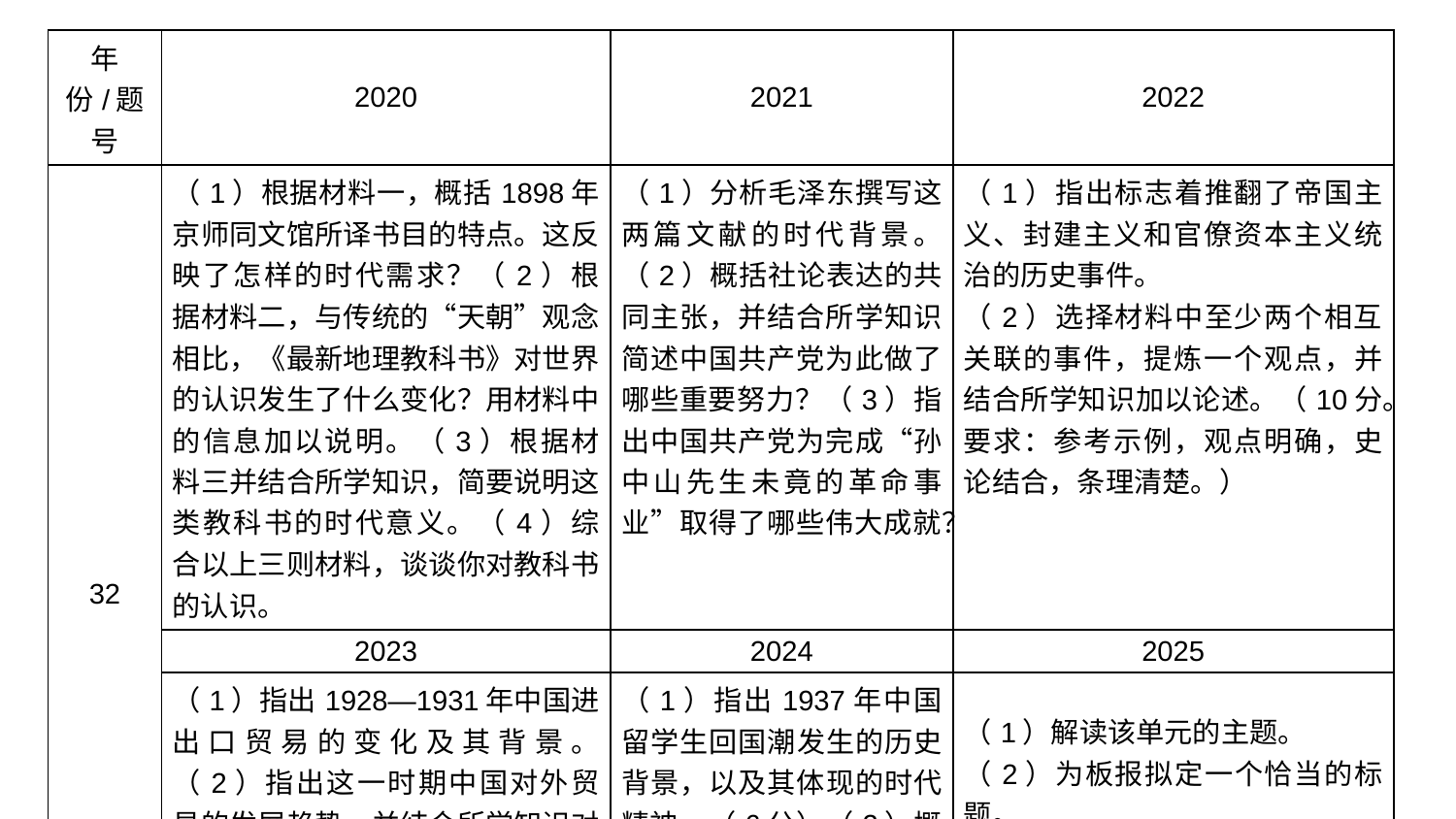

| 年份/题号 | 2020 | 2021 | 2022 |
| --- | --- | --- | --- |
| 32 | （1）根据材料一，概括1898年京师同文馆所译书目的特点。这反映了怎样的时代需求？（2）根据材料二，与传统的“天朝”观念相比，《最新地理教科书》对世界的认识发生了什么变化？用材料中的信息加以说明。（3）根据材料三并结合所学知识，简要说明这类教科书的时代意义。（4）综合以上三则材料，谈谈你对教科书的认识。 | （1）分析毛泽东撰写这两篇文献的时代背景。（2）概括社论表达的共同主张，并结合所学知识简述中国共产党为此做了哪些重要努力？（3）指出中国共产党为完成“孙中山先生未竟的革命事业”取得了哪些伟大成就？ | （1）指出标志着推翻了帝国主义、封建主义和官僚资本主义统治的历史事件。 （2）选择材料中至少两个相互关联的事件，提炼一个观点，并结合所学知识加以论述。（10分。要求：参考示例，观点明确，史论结合，条理清楚。） |
|  | 2023 | 2024 | 2025 |
|  | （1）指出1928―1931年中国进出口贸易的变化及其背景。（2）指出这一时期中国对外贸易的发展趋势，并结合所学知识对其进行合理解释(原因)。（3）数据是史料的表现形式之一，也是历史研究的重要依据和支撑。在探究历史过程中，对数据的使用应注意什么？ | （1）指出1937年中国留学生回国潮发生的历史背景，以及其体现的时代精神。（6分）（2）概括20世纪70—80年代初中国公派留学生情况的变化，并结合所学知识分析产生变化的原因。（8分） | （1）解读该单元的主题。 （2）为板报拟定一个恰当的标题。 |